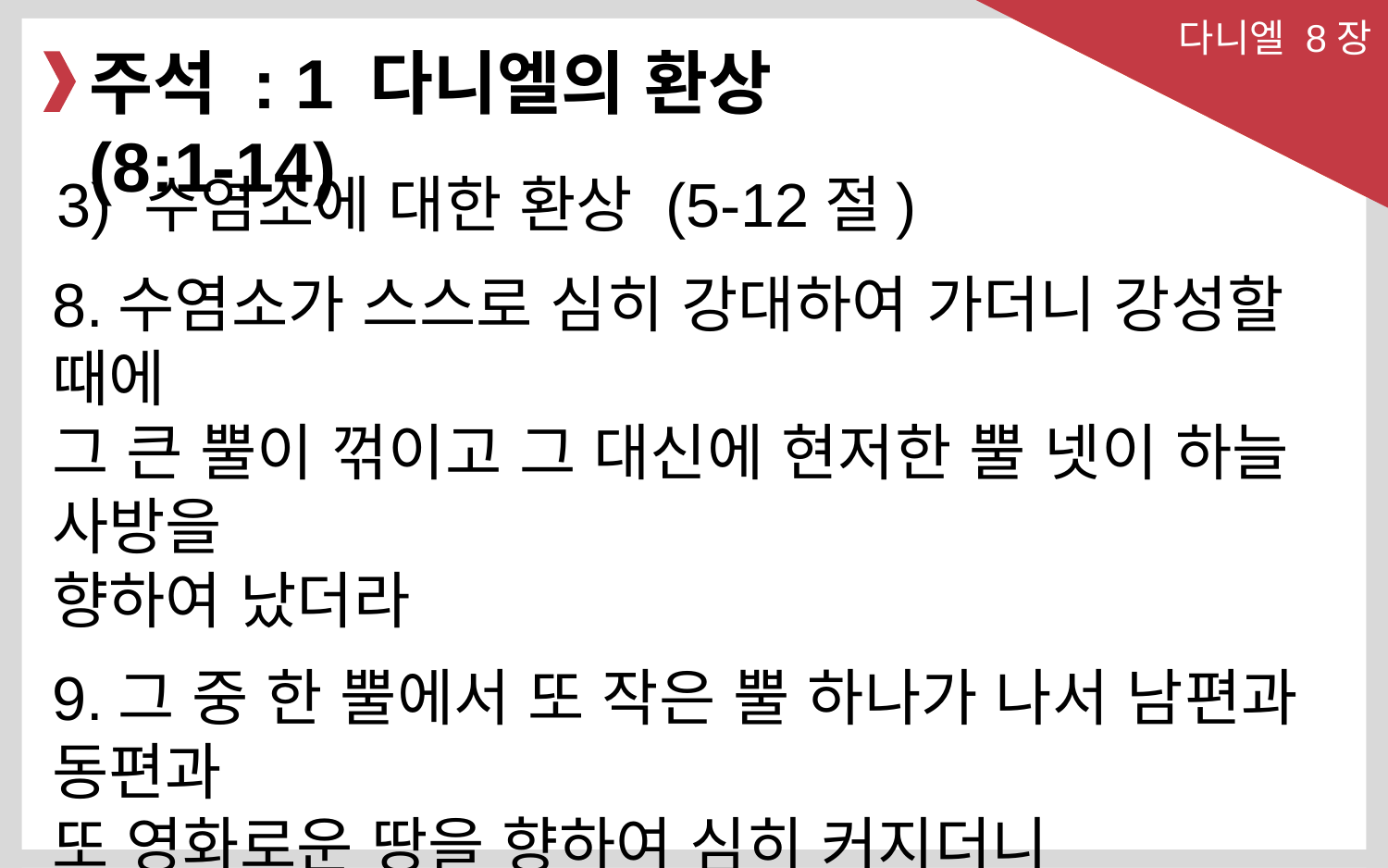

다니엘 8장
주석 : 1 다니엘의 환상 (8:1-14)

3) 수염소에 대한 환상 (5-12절)
8.수염소가 스스로 심히 강대하여 가더니 강성할 때에
그 큰 뿔이 꺾이고 그 대신에 현저한 뿔 넷이 하늘 사방을
향하여 났더라
9.그 중 한 뿔에서 또 작은 뿔 하나가 나서 남편과 동편과
또 영화로운 땅을 향하여 심히 커지더니
10.그것이 하늘 군대에 미칠만큼 커져서 그 군대와
별 중에 몇을 땅에 떨어뜨리고 그것을 짓밟고